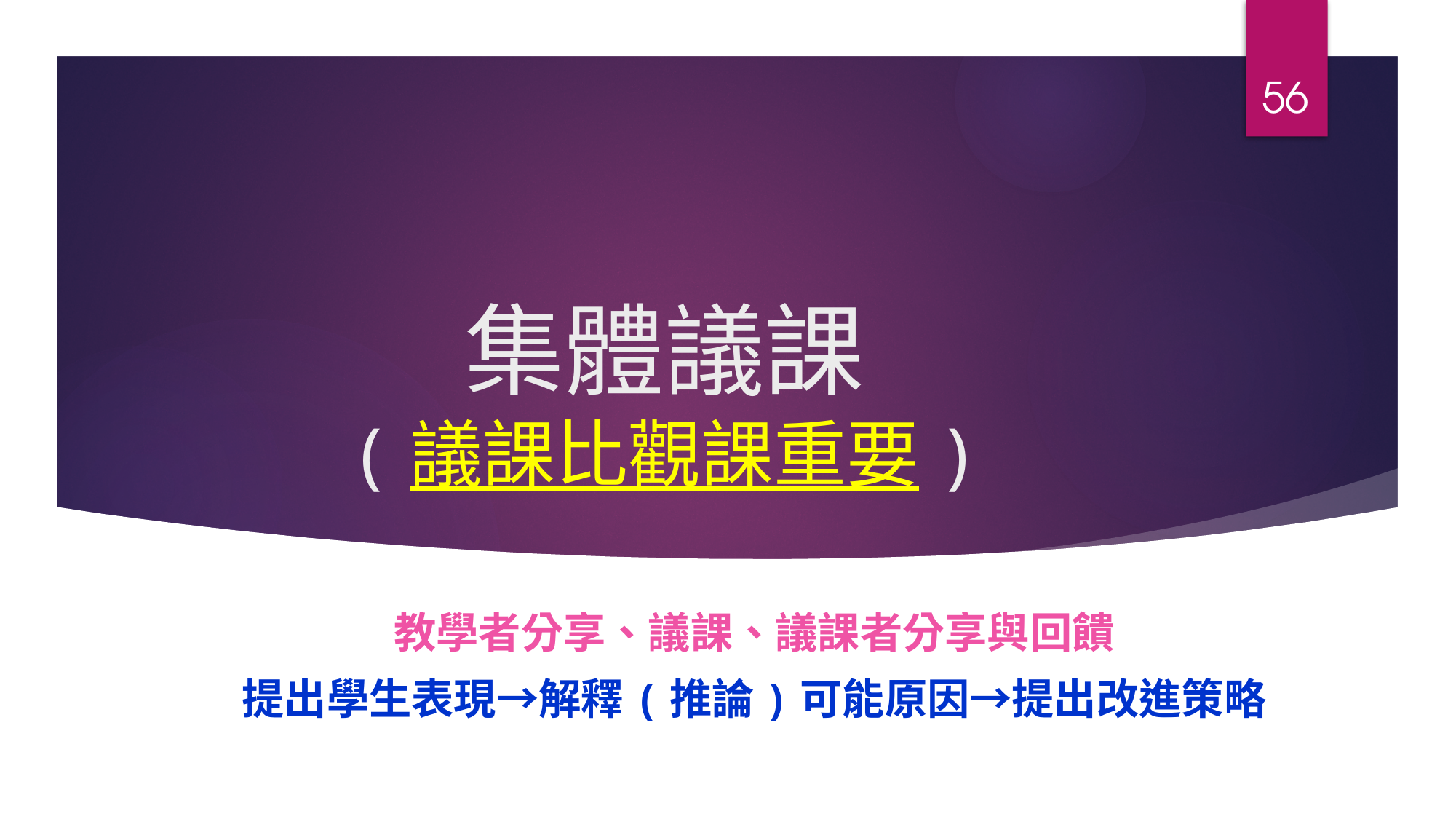

56
# 集體議課 (議課比觀課重要)
教學者分享、議課、議課者分享與回饋
提出學生表現→解釋(推論)可能原因→提出改進策略